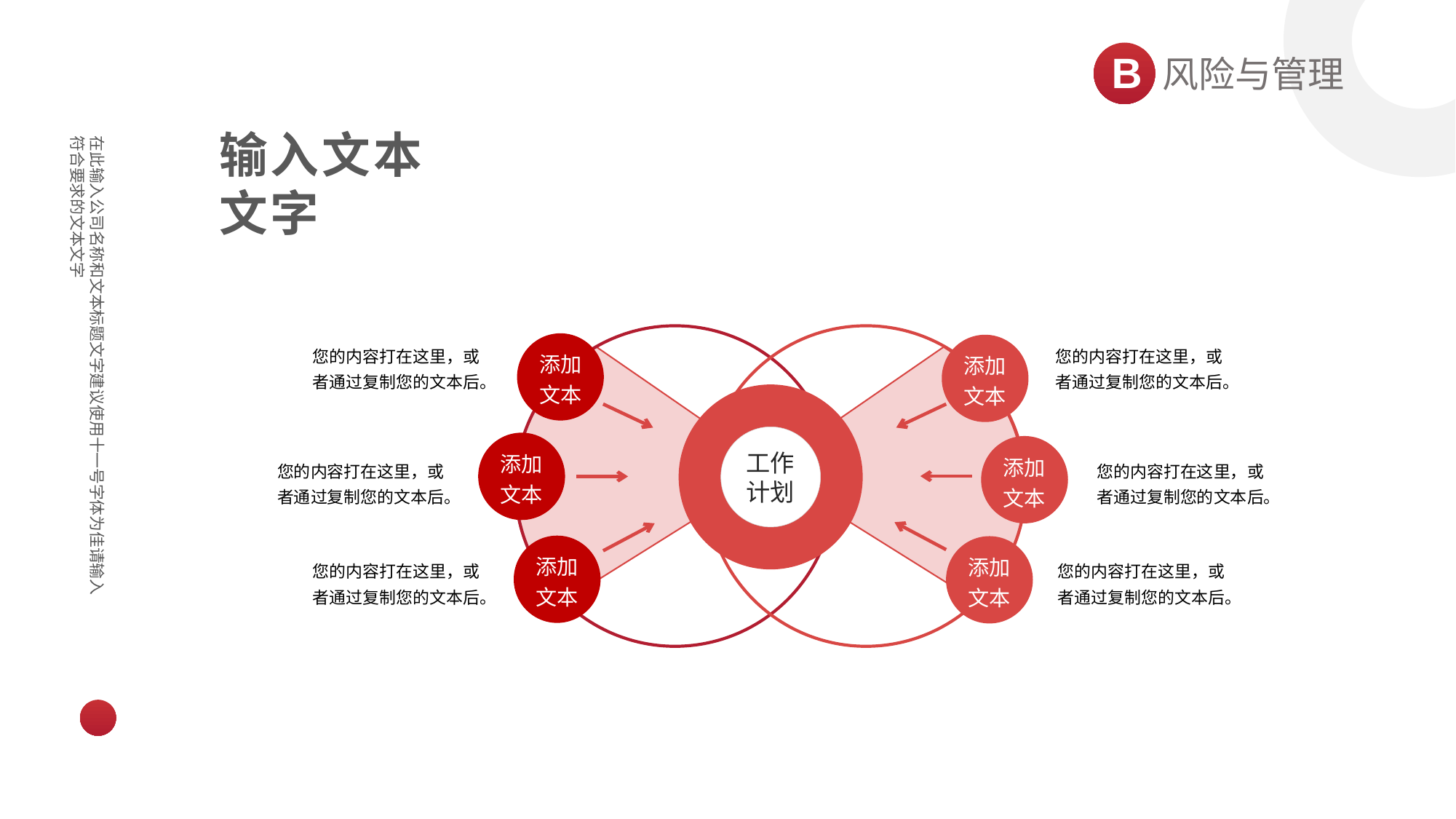

B

风险与管理
输入文本
文字

添加文本
添加文本
您的内容打在这里，或者通过复制您的文本后。
您的内容打在这里，或者通过复制您的文本后。

工作计划
添加文本
添加文本
您的内容打在这里，或者通过复制您的文本后。
您的内容打在这里，或者通过复制您的文本后。
添加文本
添加文本
您的内容打在这里，或者通过复制您的文本后。
您的内容打在这里，或者通过复制您的文本后。
在此输入公司名称和文本标题文字建议使用十一号字体为佳请输入符合要求的文本文字